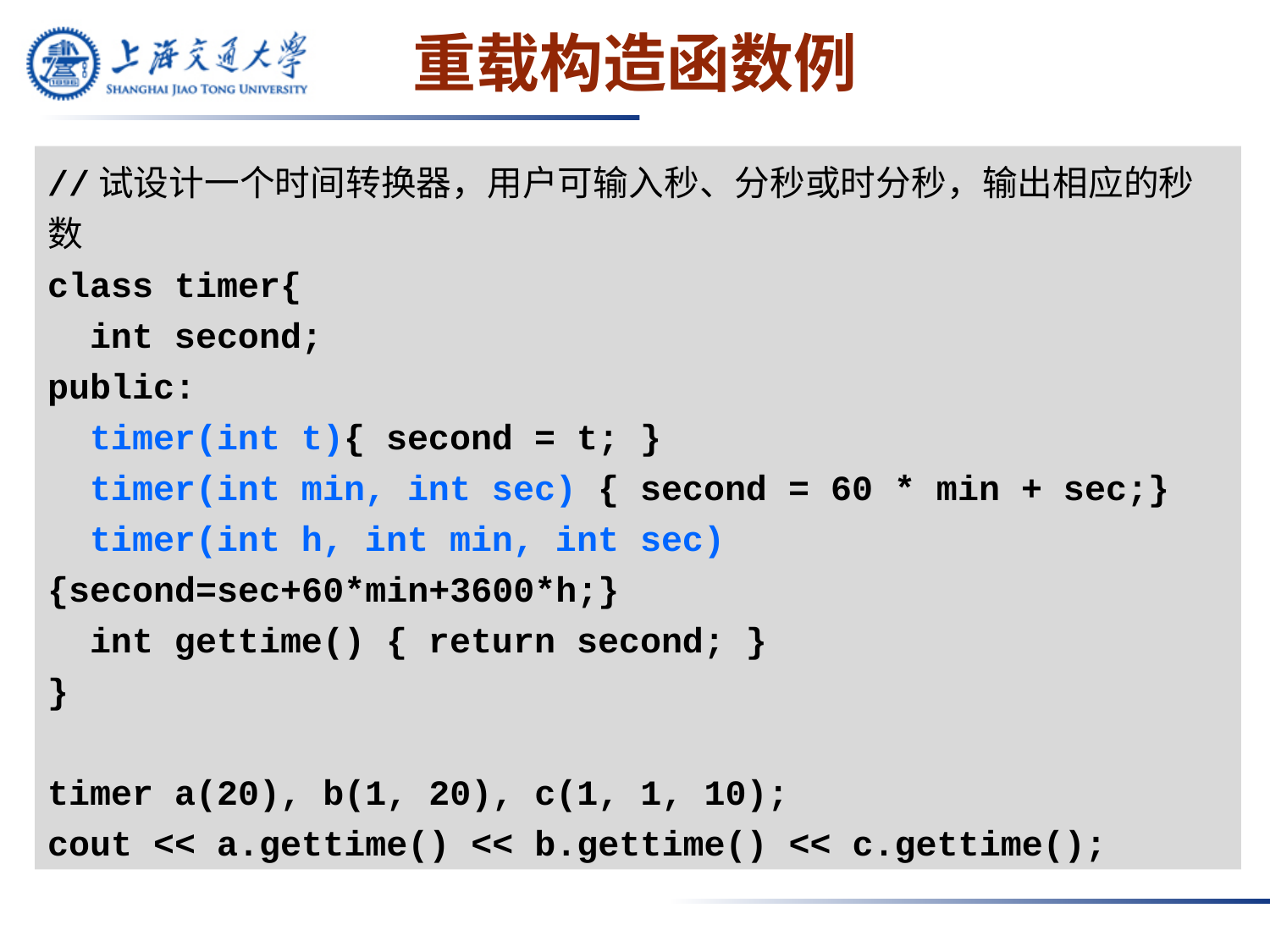

# 重载构造函数例
//试设计一个时间转换器，用户可输入秒、分秒或时分秒，输出相应的秒数
class timer{
  int second;
public:
  timer(int t){ second = t; }
  timer(int min, int sec) { second = 60 * min + sec;}
  timer(int h, int min, int sec) 	{second=sec+60*min+3600*h;}
  int gettime() { return second; }
}

timer a(20), b(1, 20), c(1, 1, 10);
cout << a.gettime() << b.gettime() << c.gettime();